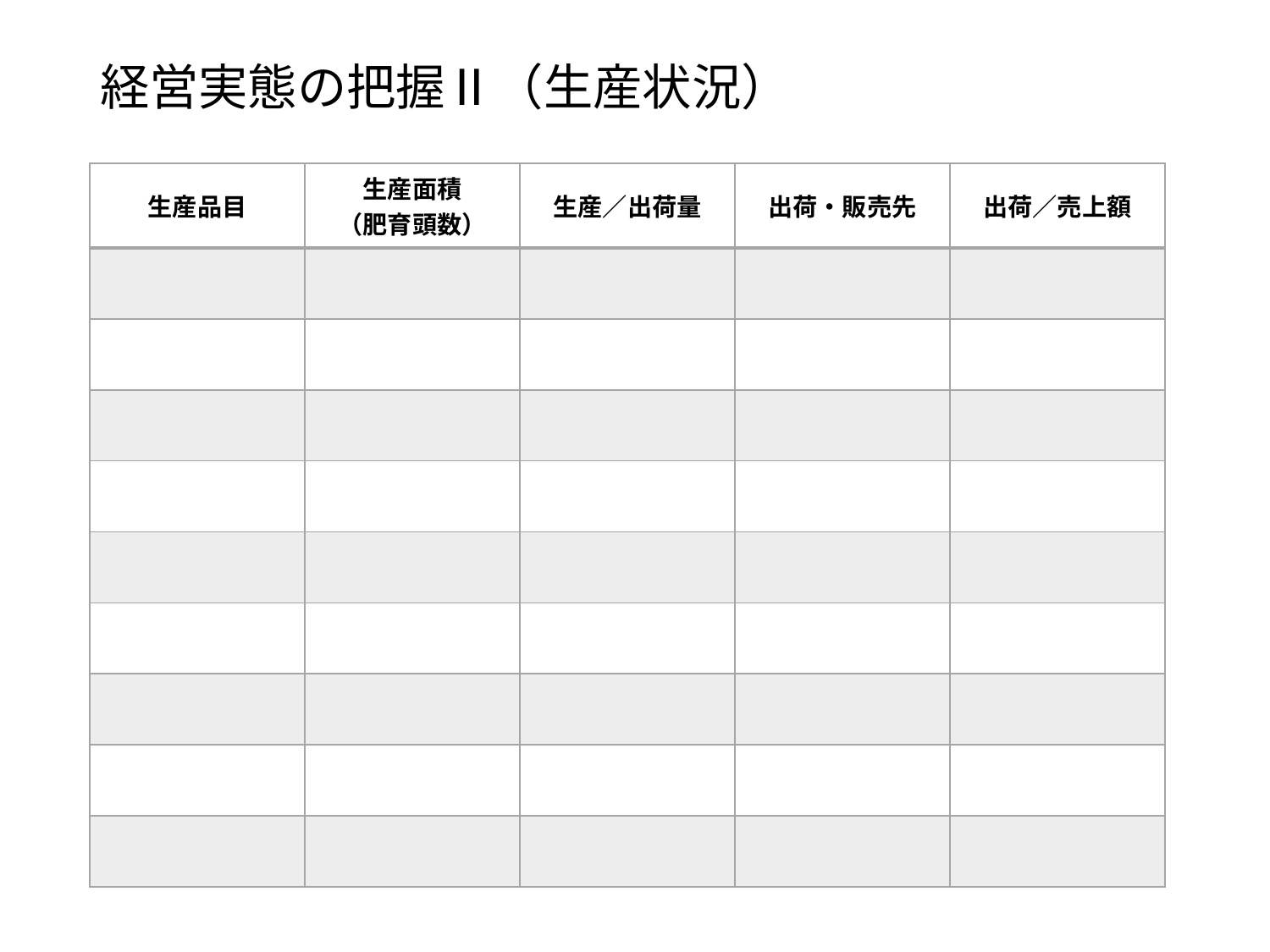

# 経営実態の把握Ⅱ（生産状況）
| 生産品目 | 生産面積 （肥育頭数） | 生産／出荷量 | 出荷・販売先 | 出荷／売上額 |
| --- | --- | --- | --- | --- |
|  |  |  |  |  |
|  |  |  |  |  |
|  |  |  |  |  |
|  |  |  |  |  |
|  |  |  |  |  |
|  |  |  |  |  |
|  |  |  |  |  |
|  |  |  |  |  |
|  |  |  |  |  |